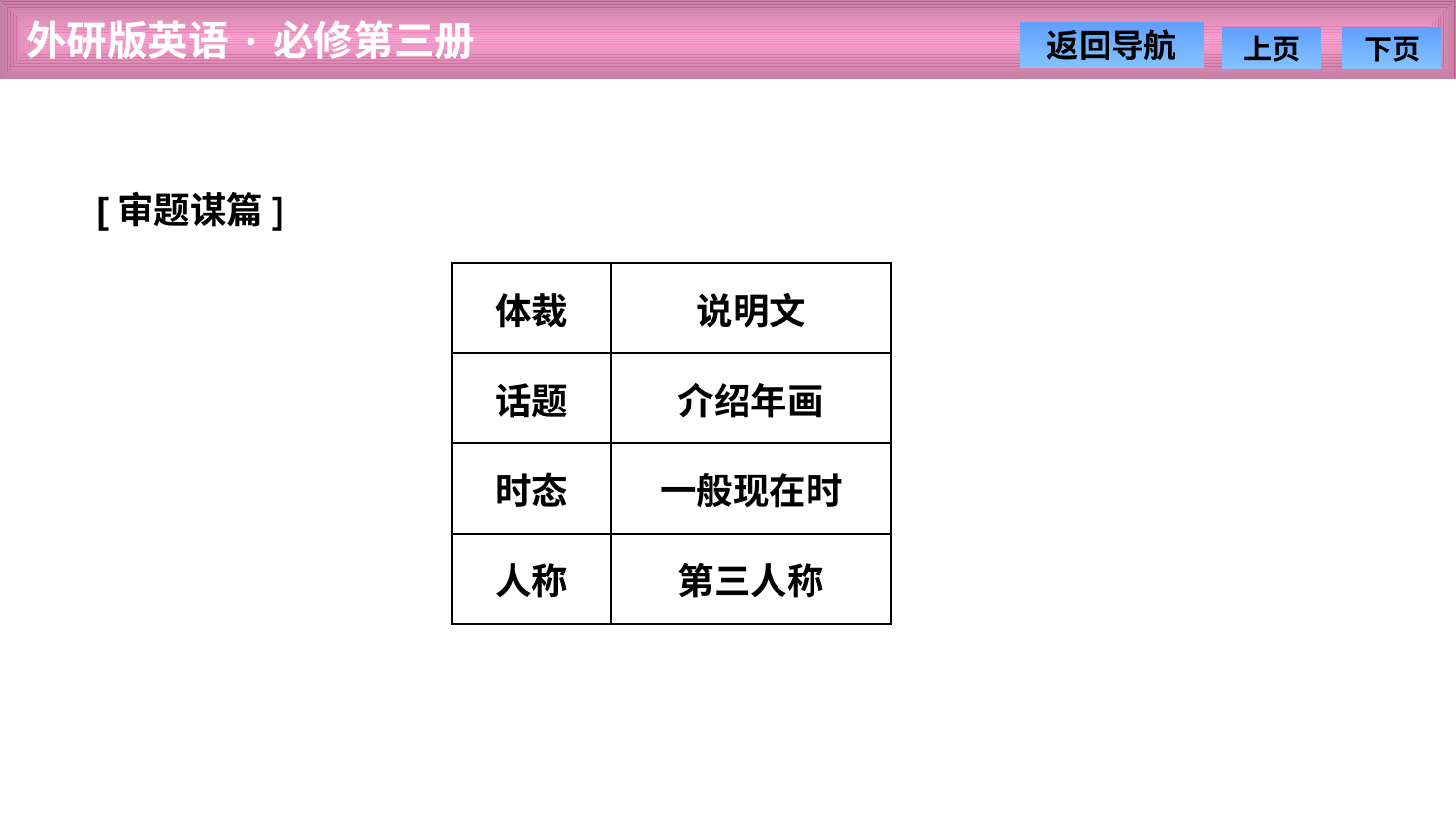

[审题谋篇]
| 体裁 | 说明文 |
| --- | --- |
| 话题 | 介绍年画 |
| 时态 | 一般现在时 |
| 人称 | 第三人称 |